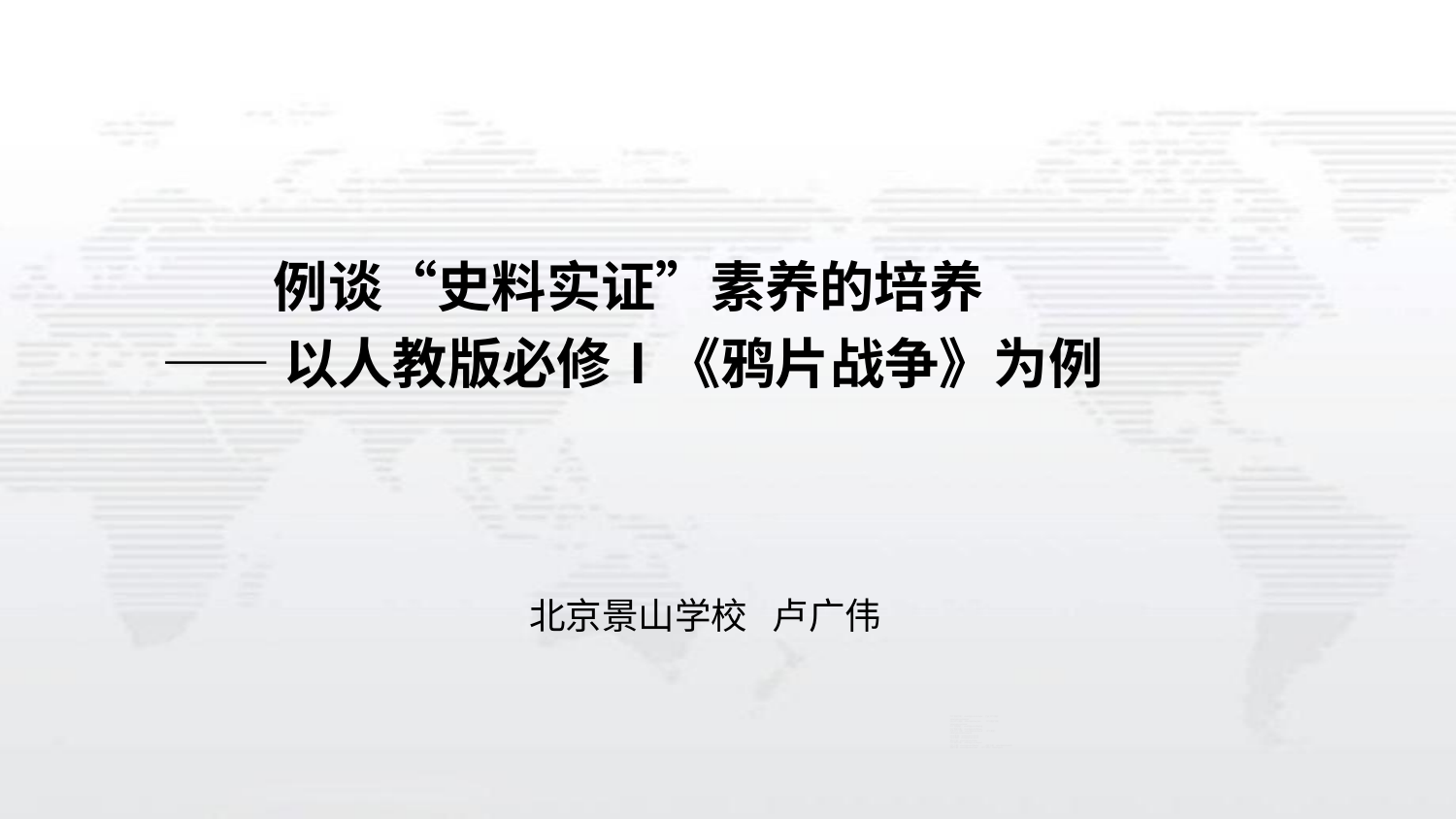

例谈“史料实证”素养的培养
      ——以人教版必修Ⅰ《鸦片战争》为例
北京景山学校   卢广伟